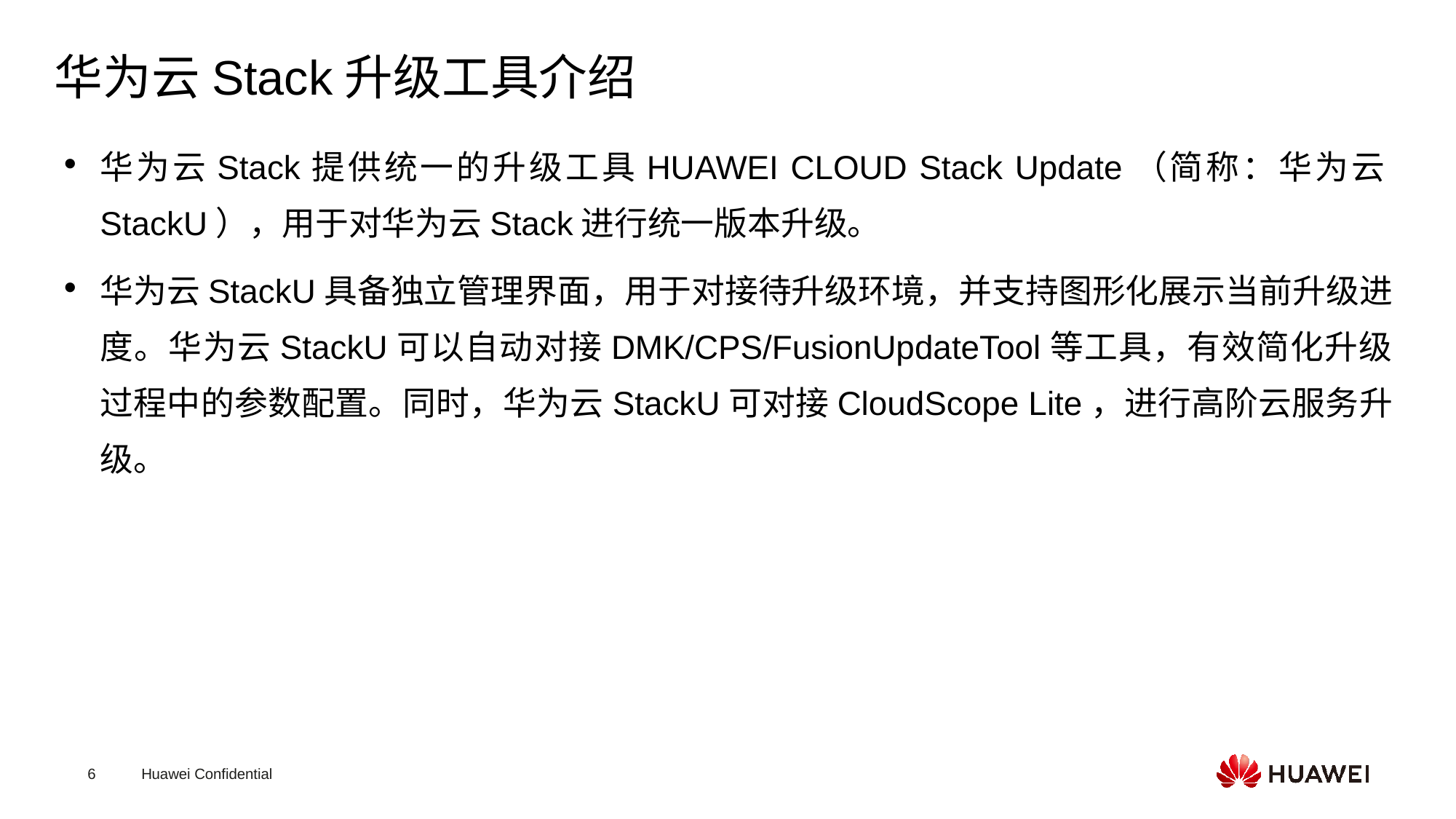

# 华为云Stack升级工具介绍
华为云Stack提供统一的升级工具HUAWEI CLOUD Stack Update（简称：华为云StackU），用于对华为云Stack进行统一版本升级。
华为云StackU具备独立管理界面，用于对接待升级环境，并支持图形化展示当前升级进度。华为云StackU可以自动对接DMK/CPS/FusionUpdateTool等工具，有效简化升级过程中的参数配置。同时，华为云StackU可对接CloudScope Lite，进行高阶云服务升级。